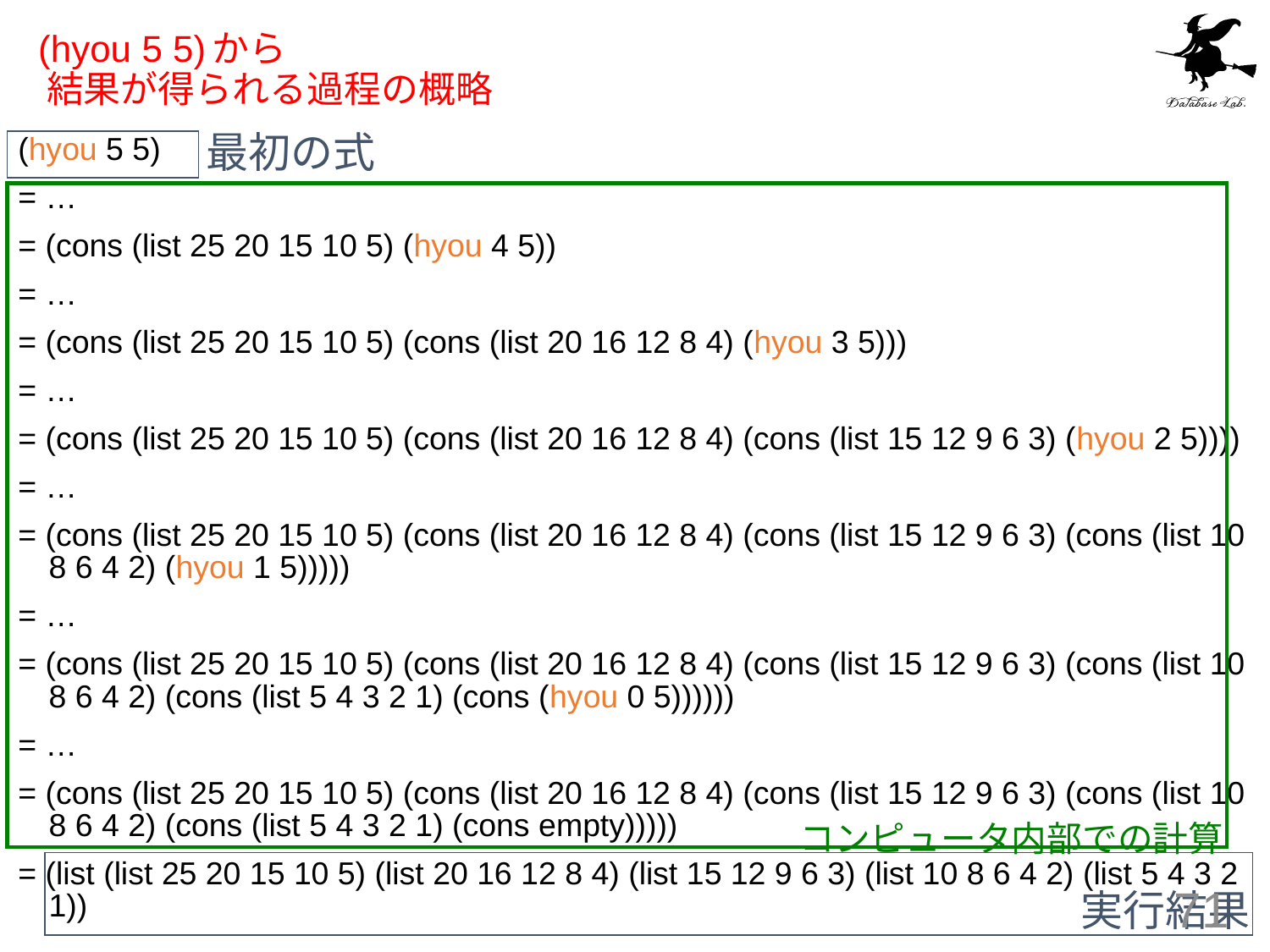

# (hyou 5 5)から 結果が得られる過程の概略
最初の式
(hyou 5 5)
= …
= (cons (list 25 20 15 10 5) (hyou 4 5))
= …
= (cons (list 25 20 15 10 5) (cons (list 20 16 12 8 4) (hyou 3 5)))
= …
= (cons (list 25 20 15 10 5) (cons (list 20 16 12 8 4) (cons (list 15 12 9 6 3) (hyou 2 5))))
= …
= (cons (list 25 20 15 10 5) (cons (list 20 16 12 8 4) (cons (list 15 12 9 6 3) (cons (list 10 8 6 4 2) (hyou 1 5)))))
= …
= (cons (list 25 20 15 10 5) (cons (list 20 16 12 8 4) (cons (list 15 12 9 6 3) (cons (list 10 8 6 4 2) (cons (list 5 4 3 2 1) (cons (hyou 0 5))))))
= …
= (cons (list 25 20 15 10 5) (cons (list 20 16 12 8 4) (cons (list 15 12 9 6 3) (cons (list 10 8 6 4 2) (cons (list 5 4 3 2 1) (cons empty)))))
= (list (list 25 20 15 10 5) (list 20 16 12 8 4) (list 15 12 9 6 3) (list 10 8 6 4 2) (list 5 4 3 2 1))

コンピュータ内部での計算

実行結果
71